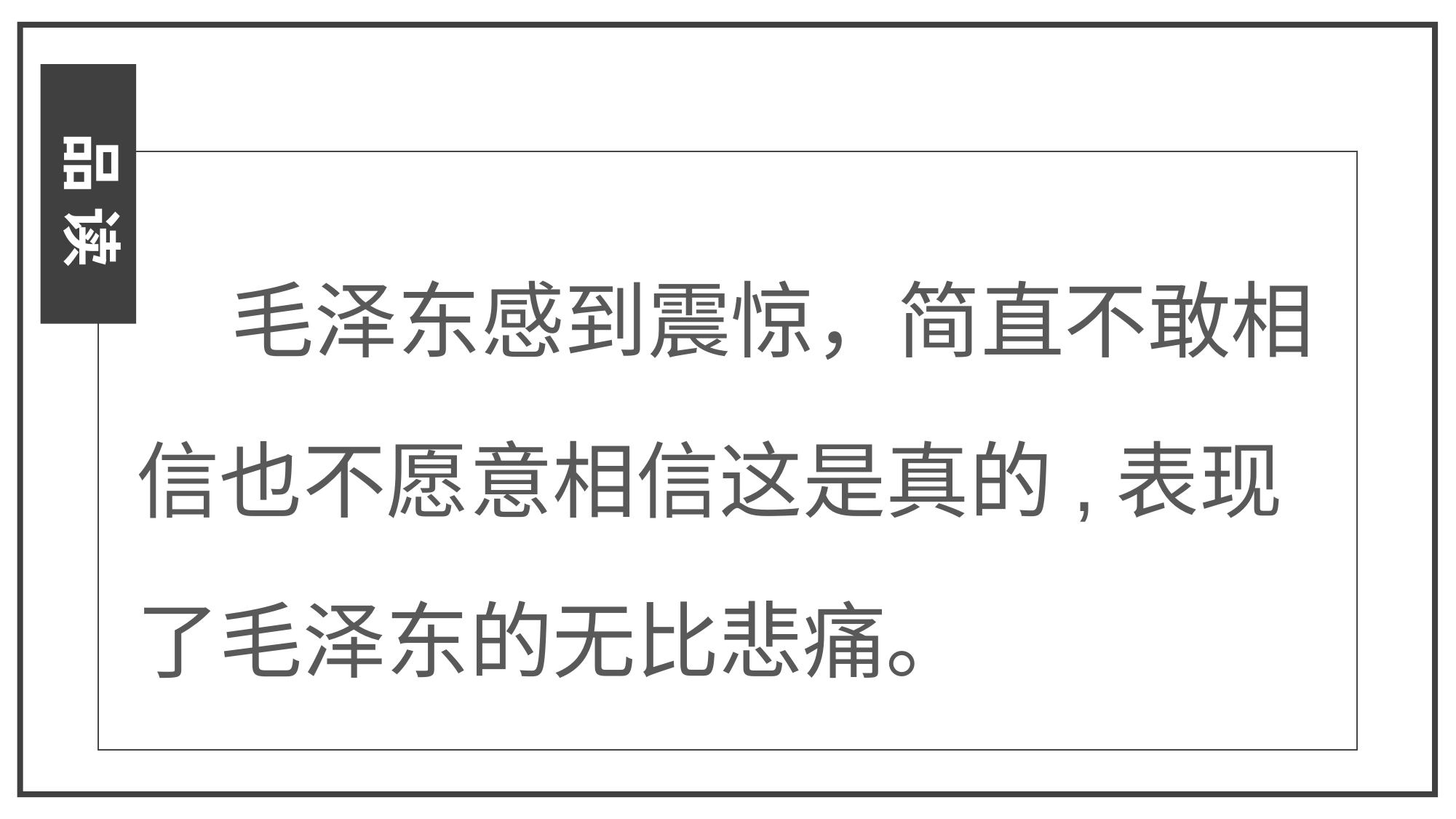

品 读

    毛泽东感到震惊，简直不敢相信也不愿意相信这是真的,表现了毛泽东的无比悲痛。
点击在此输入标题文字